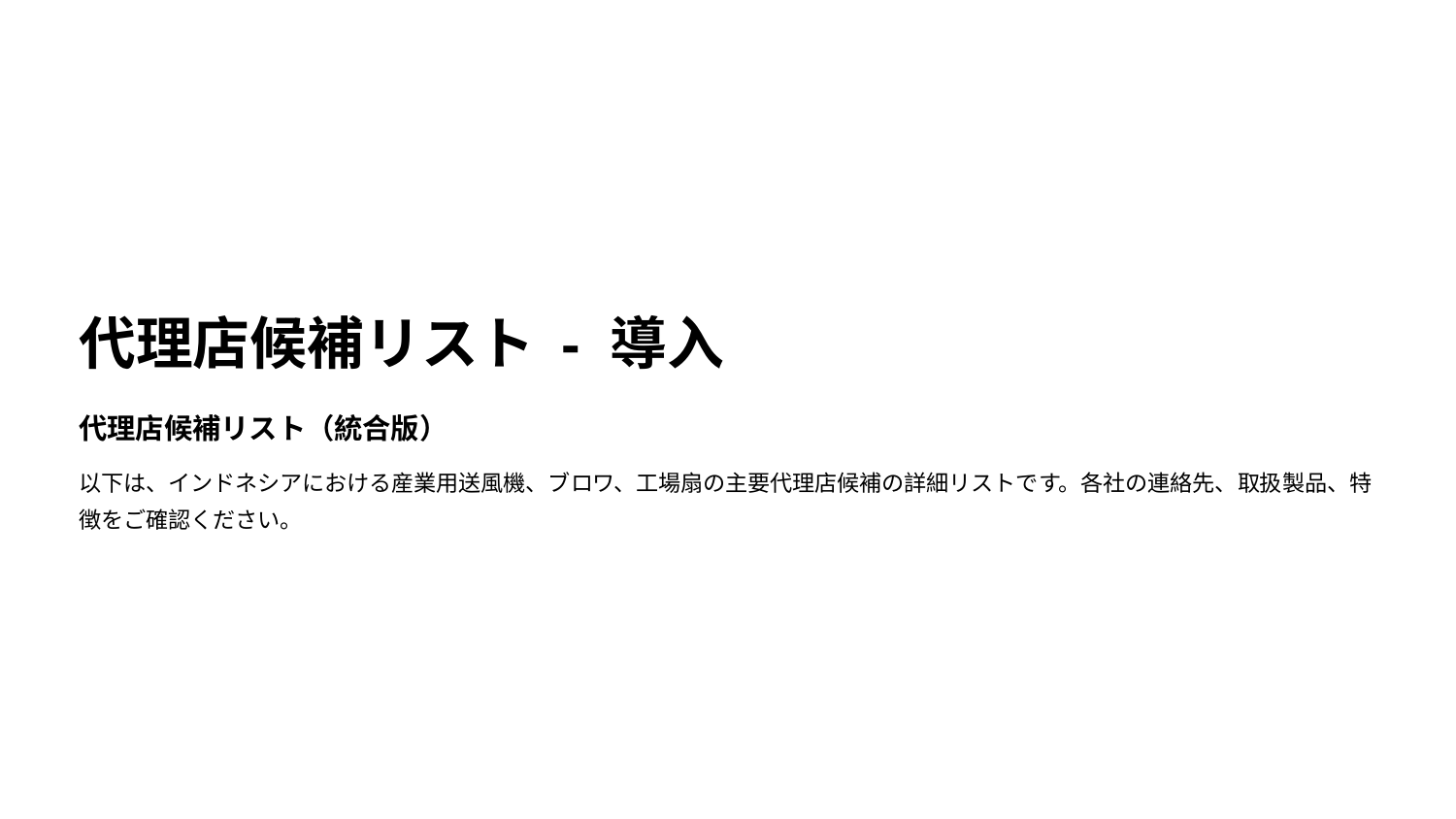

代理店候補リスト - 導入
代理店候補リスト（統合版）
以下は、インドネシアにおける産業用送風機、ブロワ、工場扇の主要代理店候補の詳細リストです。各社の連絡先、取扱製品、特徴をご確認ください。